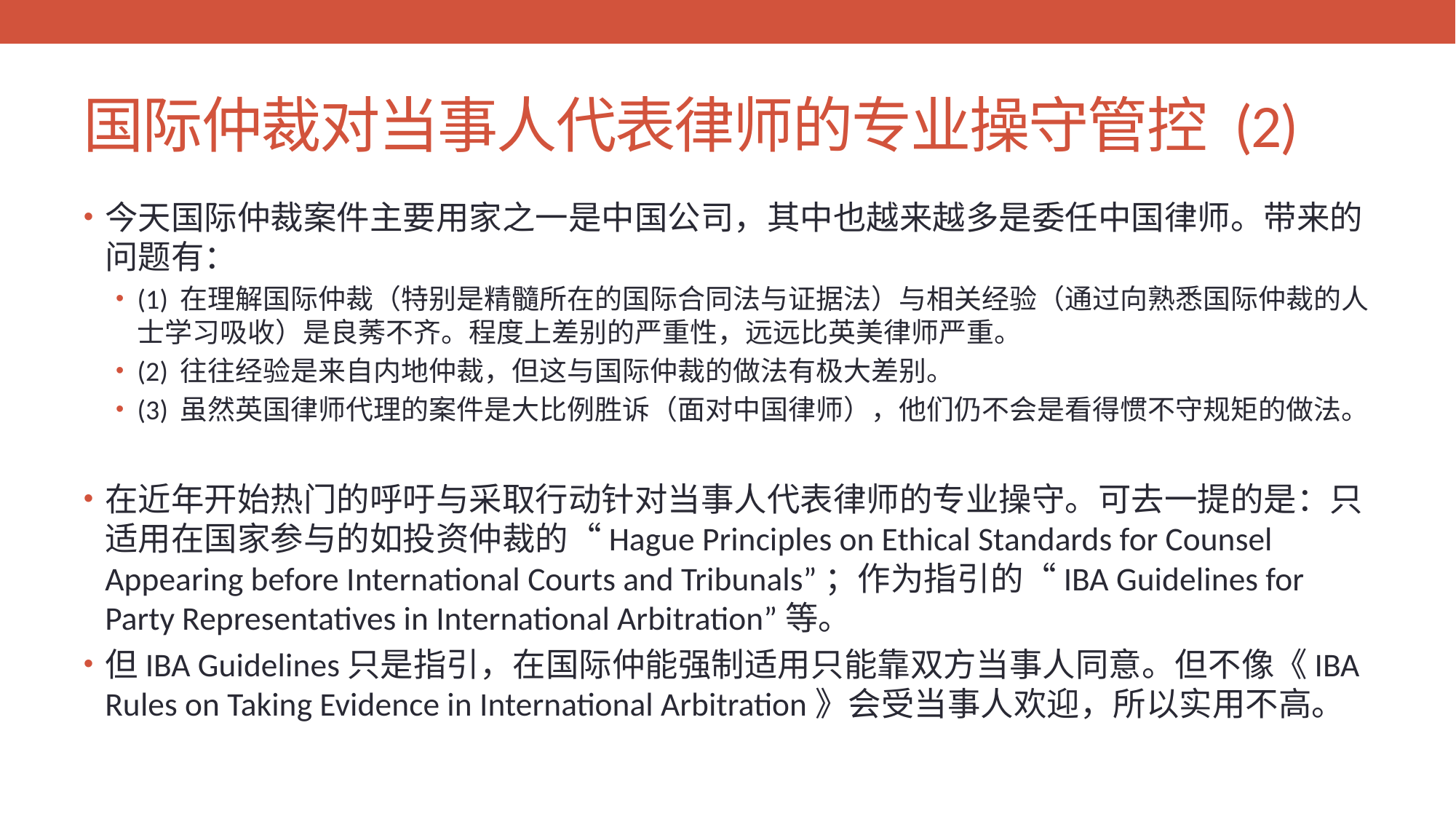

# 国际仲裁对当事人代表律师的专业操守管控 (2)
今天国际仲裁案件主要用家之一是中国公司，其中也越来越多是委任中国律师。带来的问题有：
(1) 在理解国际仲裁（特别是精髓所在的国际合同法与证据法）与相关经验（通过向熟悉国际仲裁的人士学习吸收）是良莠不齐。程度上差别的严重性，远远比英美律师严重。
(2) 往往经验是来自内地仲裁，但这与国际仲裁的做法有极大差别。
(3) 虽然英国律师代理的案件是大比例胜诉（面对中国律师），他们仍不会是看得惯不守规矩的做法。

在近年开始热门的呼吁与采取行动针对当事人代表律师的专业操守。可去一提的是：只适用在国家参与的如投资仲裁的“Hague Principles on Ethical Standards for Counsel Appearing before International Courts and Tribunals”；作为指引的“IBA Guidelines for Party Representatives in International Arbitration”等。
但IBA Guidelines只是指引，在国际仲能强制适用只能靠双方当事人同意。但不像《IBA Rules on Taking Evidence in International Arbitration》会受当事人欢迎，所以实用不高。